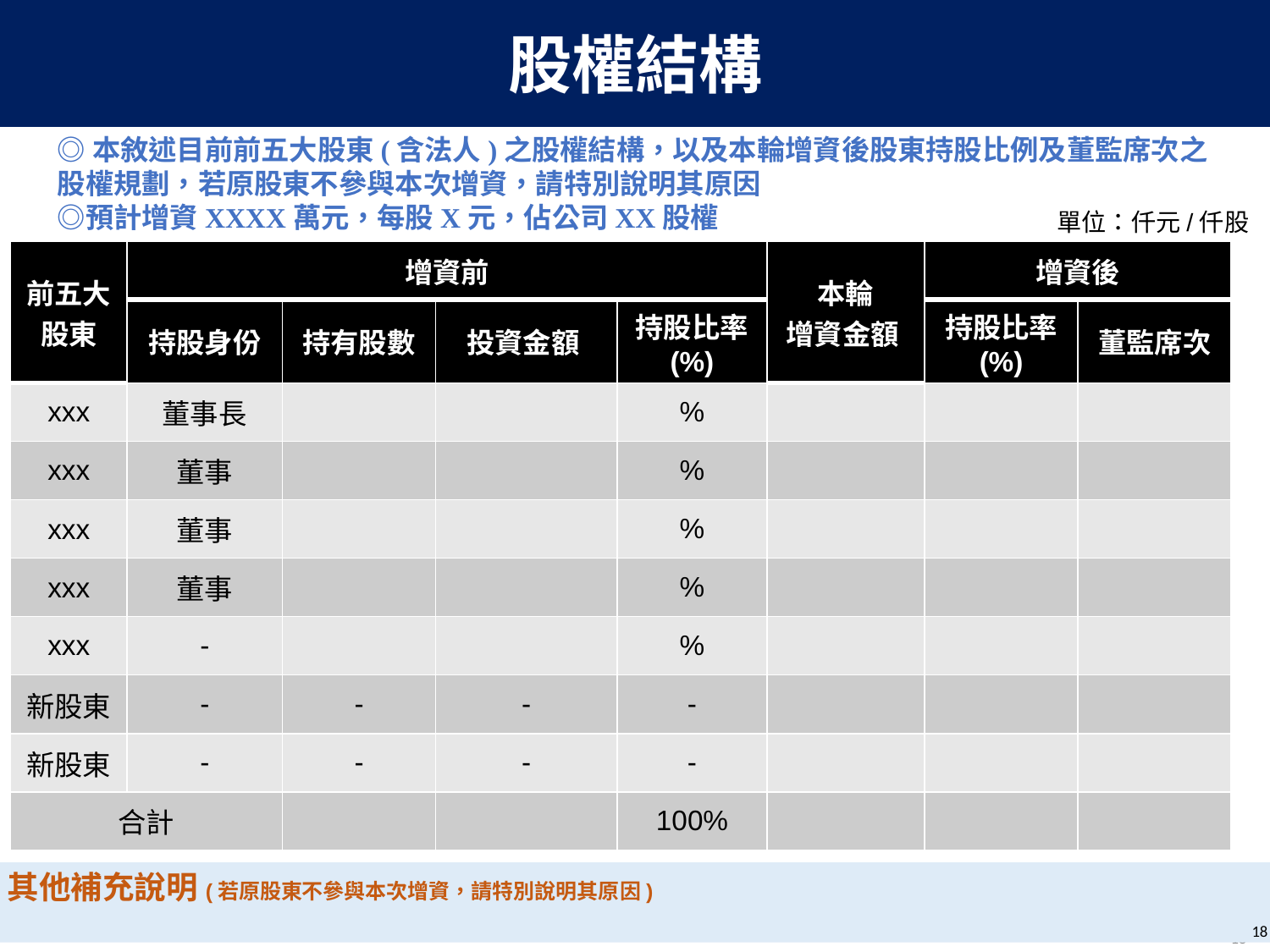

股權結構
◎本敘述目前前五大股東(含法人)之股權結構，以及本輪增資後股東持股比例及董監席次之股權規劃，若原股東不參與本次增資，請特別說明其原因
◎預計增資XXXX萬元，每股X元，佔公司XX股權
單位：仟元/仟股
| 前五大 股東 | 增資前 |  |  |  | 本輪 增資金額 | 增資後 |  |
| --- | --- | --- | --- | --- | --- | --- | --- |
|  | 持股身份 | 持有股數 | 投資金額 | 持股比率 (%) |  | 持股比率 (%) | 董監席次 |
| xxx | 董事長 |  |  | % |  |  |  |
| xxx | 董事 |  |  | % |  |  |  |
| xxx | 董事 |  |  | % |  |  |  |
| xxx | 董事 |  |  | % |  |  |  |
| xxx | - |  |  | % |  |  |  |
| 新股東 | - | - | - | - |  |  |  |
| 新股東 | - | - | - | - |  |  |  |
| 合計 |  |  |  | 100% |  |  |  |
其他補充說明(若原股東不參與本次增資，請特別說明其原因)

18
18